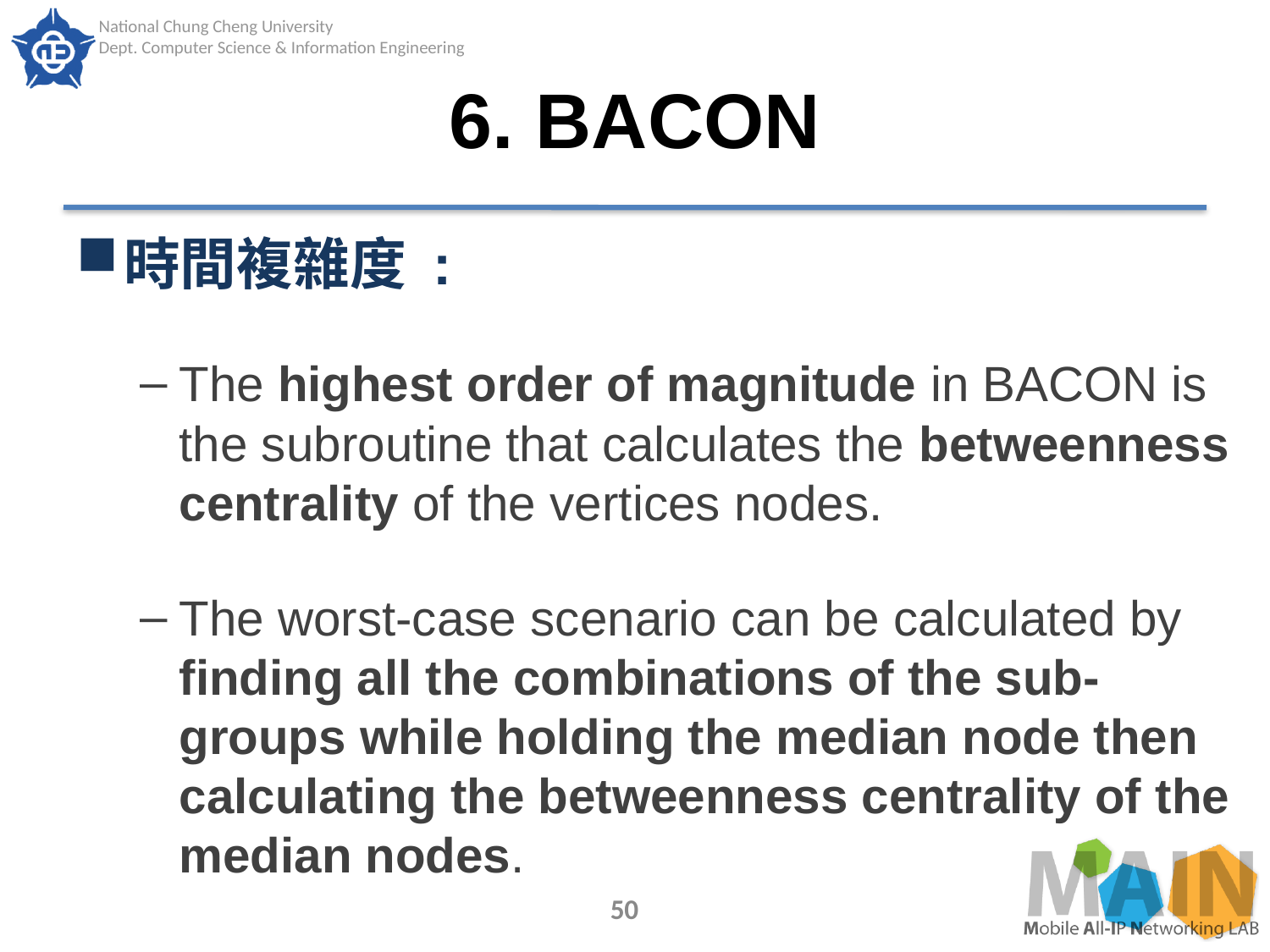

# 6. BACON
時間複雜度 :
The highest order of magnitude in BACON is the subroutine that calculates the betweenness centrality of the vertices nodes.
The worst-case scenario can be calculated by finding all the combinations of the sub-groups while holding the median node then calculating the betweenness centrality of the median nodes.
50